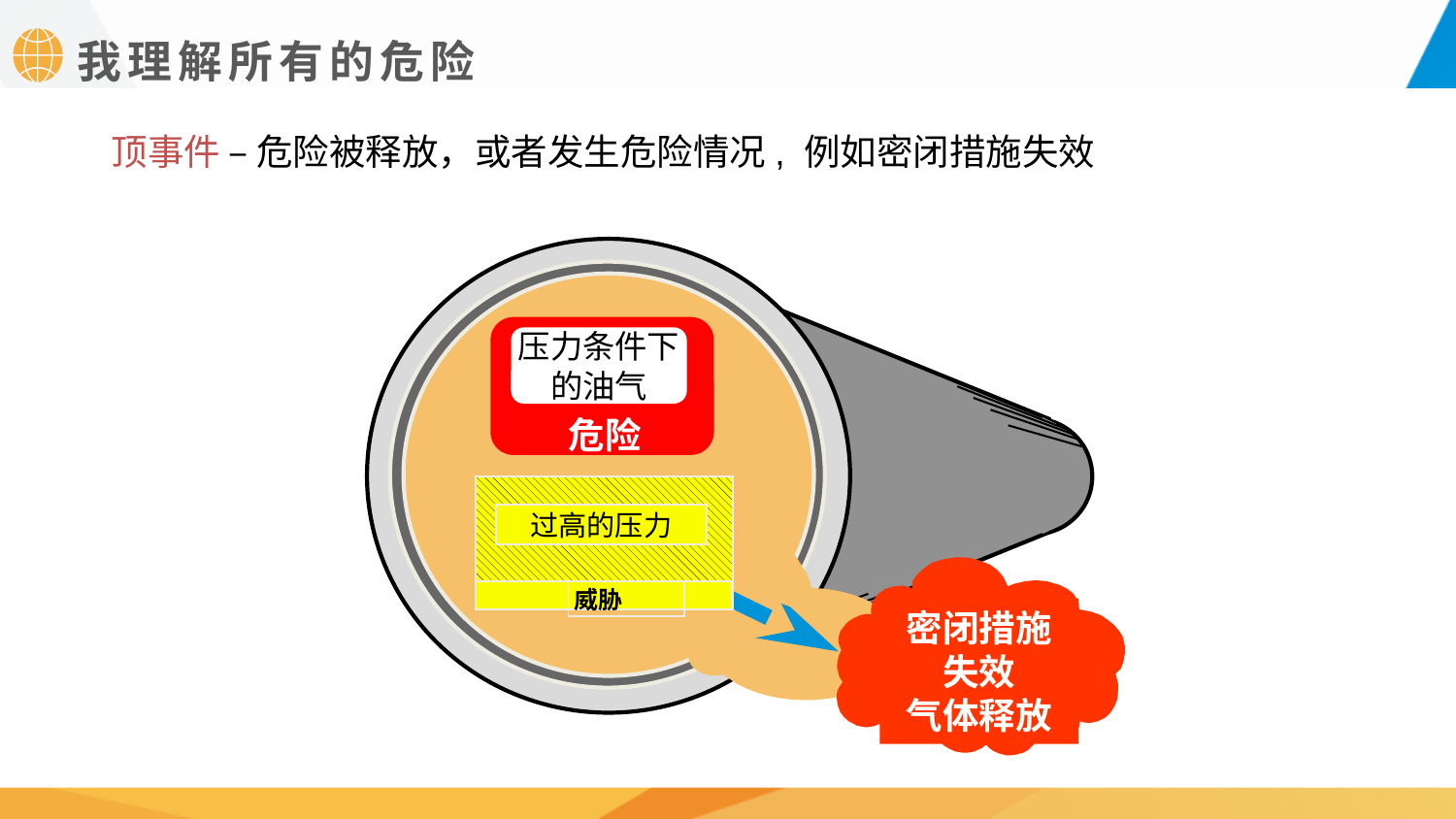

我理解所有的危险

顶事件 – 危险被释放，或者发生危险情况, 例如密闭措施失效

压力条件下
的油气
危险

过高的压力
威胁

密闭措施失效
气体释放